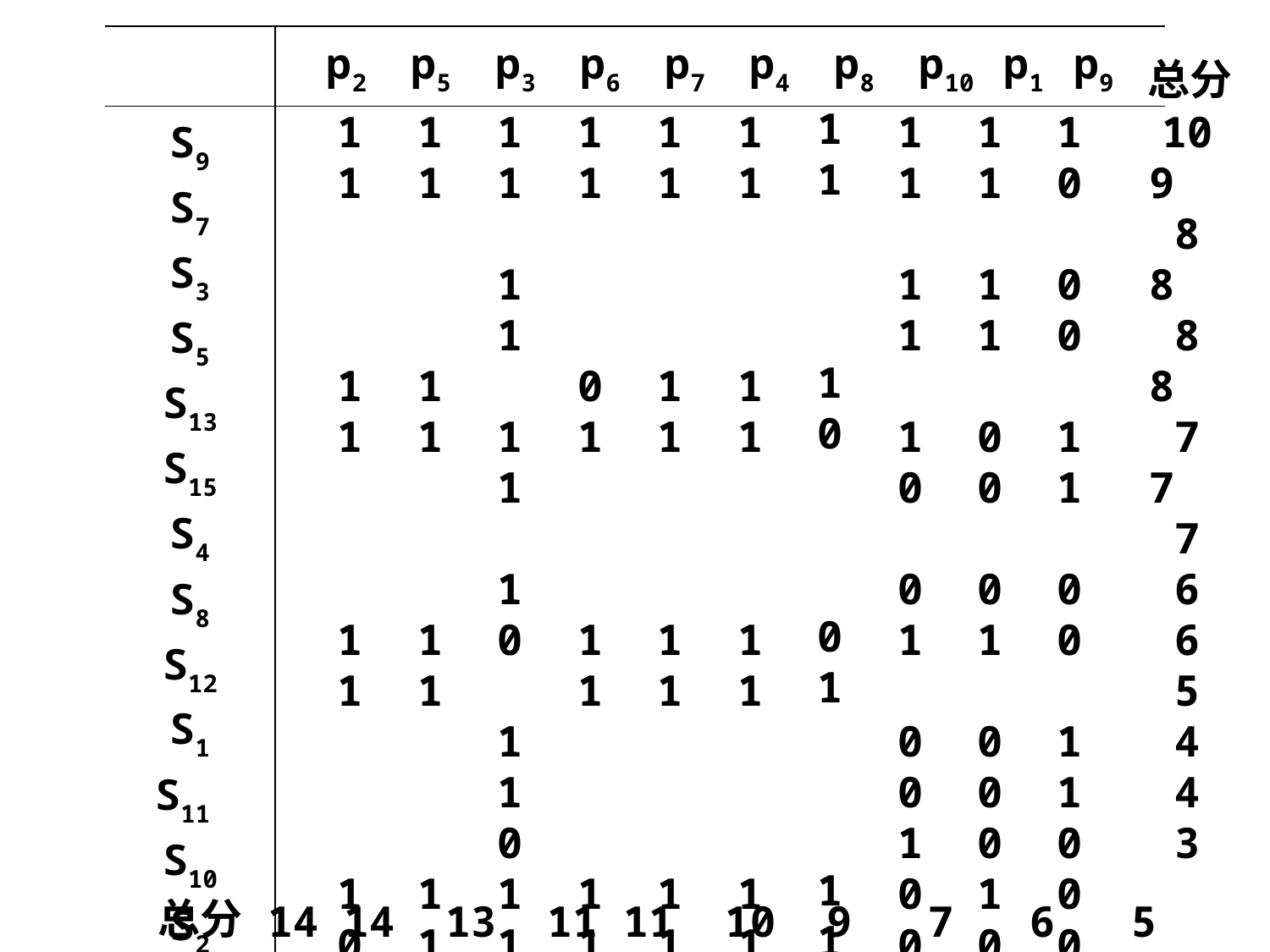

|  | p2 p5 p3 p6 p7 p4 p8 p10 p1 p9 |
| --- | --- |
| S9 S7 S3 S5 S13 S15 S4 S8 S12 S1 S11 S10 S2 S14 S6 |  |
总分
1
1
1
0
0
1
1
1
1
1
0
0
0
0
1
1
1
1
1
1
1
1
0
1
1
1
1
1
1
1
1
1
1
1
1
1
1
1
1
1
1
1
1
1
0
1
1
1
1
1
1
1
0
1
1
0
1
1
1
1
1
1
0
1
1
1
1
1
1
1
1
1
0
0
0
1
1
1
1
1
1
1
1
1
0
1
0
0
1
0
1
1
1
1
1
1
1
1
0
0
1
0
1
0
0
1
1
1
1
1
0
0
1
0
0
1
0
0
0
0
1
1
1
1
0
0
0
1
0
0
0
1
0
0
0
1
0
0
0
1
1
0
0
1
1
0
0
0
0
0
10
9
8
8
8
8
7
7
7
6
6
5
4
4
3
总分
14 14  13  11 11  10  9   7   6   5